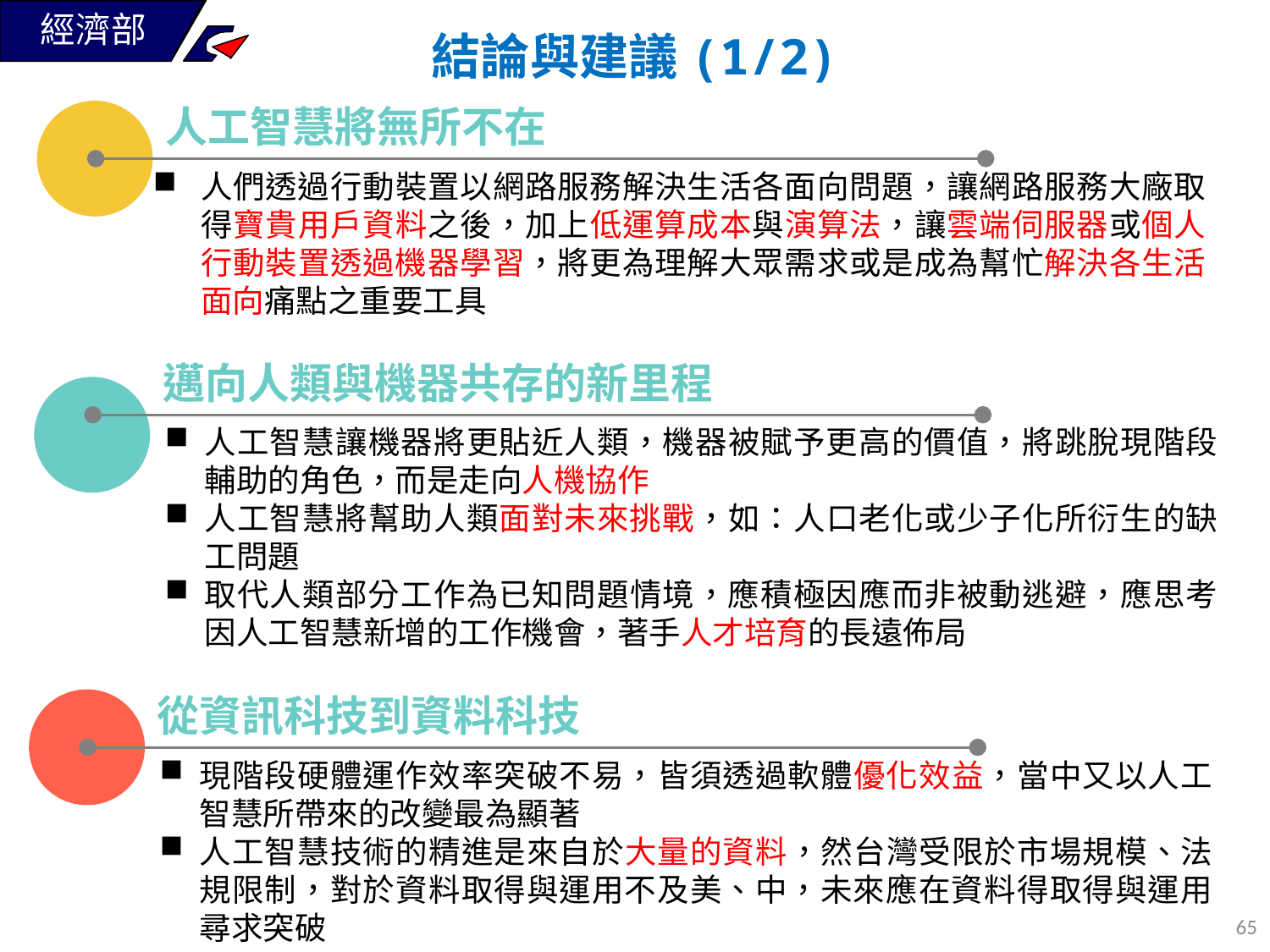

結論與建議(1/2)
人工智慧將無所不在

人們透過行動裝置以網路服務解決生活各面向問題，讓網路服務大廠取得寶貴用戶資料之後，加上低運算成本與演算法，讓雲端伺服器或個人行動裝置透過機器學習，將更為理解大眾需求或是成為幫忙解決各生活面向痛點之重要工具
邁向人類與機器共存的新里程

人工智慧讓機器將更貼近人類，機器被賦予更高的價值，將跳脫現階段輔助的角色，而是走向人機協作
人工智慧將幫助人類面對未來挑戰，如：人口老化或少子化所衍生的缺工問題
取代人類部分工作為已知問題情境，應積極因應而非被動逃避，應思考因人工智慧新增的工作機會，著手人才培育的長遠佈局
從資訊科技到資料科技

現階段硬體運作效率突破不易，皆須透過軟體優化效益，當中又以人工智慧所帶來的改變最為顯著
人工智慧技術的精進是來自於大量的資料，然台灣受限於市場規模、法規限制，對於資料取得與運用不及美、中，未來應在資料得取得與運用尋求突破
65